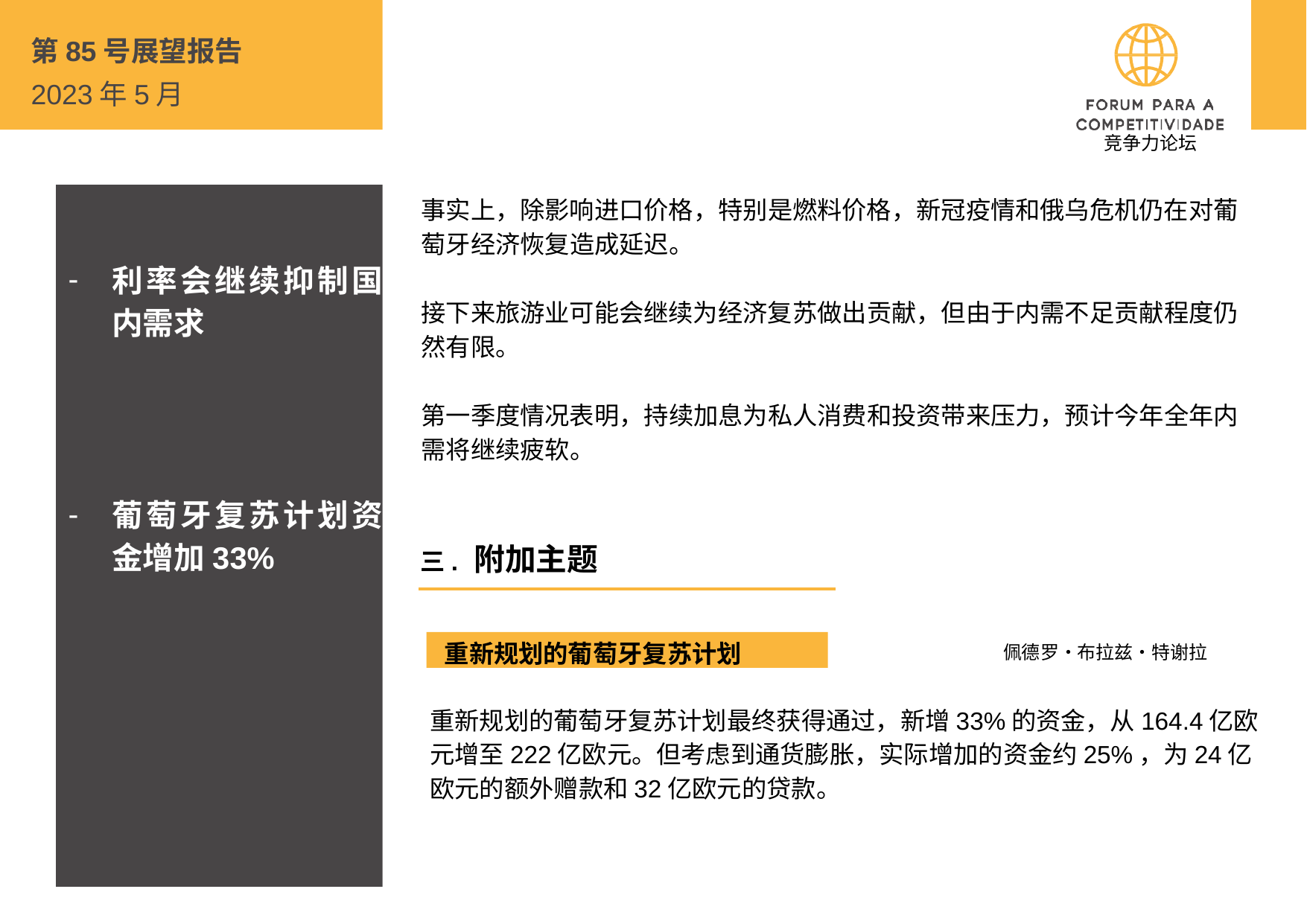

第85号展望报告
2023年5月

   竞争力论坛

利率会继续抑制国内需求

葡萄牙复苏计划资金增加33%

事实上，除影响进口价格，特别是燃料价格，新冠疫情和俄乌危机仍在对葡萄牙经济恢复造成延迟。

接下来旅游业可能会继续为经济复苏做出贡献，但由于内需不足贡献程度仍然有限。

第一季度情况表明，持续加息为私人消费和投资带来压力，预计今年全年内需将继续疲软。

三. 附加主题

重新规划的葡萄牙复苏计划
佩德罗・布拉兹・特谢拉
重新规划的葡萄牙复苏计划最终获得通过，新增33%的资金，从164.4亿欧元增至222亿欧元。但考虑到通货膨胀，实际增加的资金约25%，为24亿欧元的额外赠款和32亿欧元的贷款。